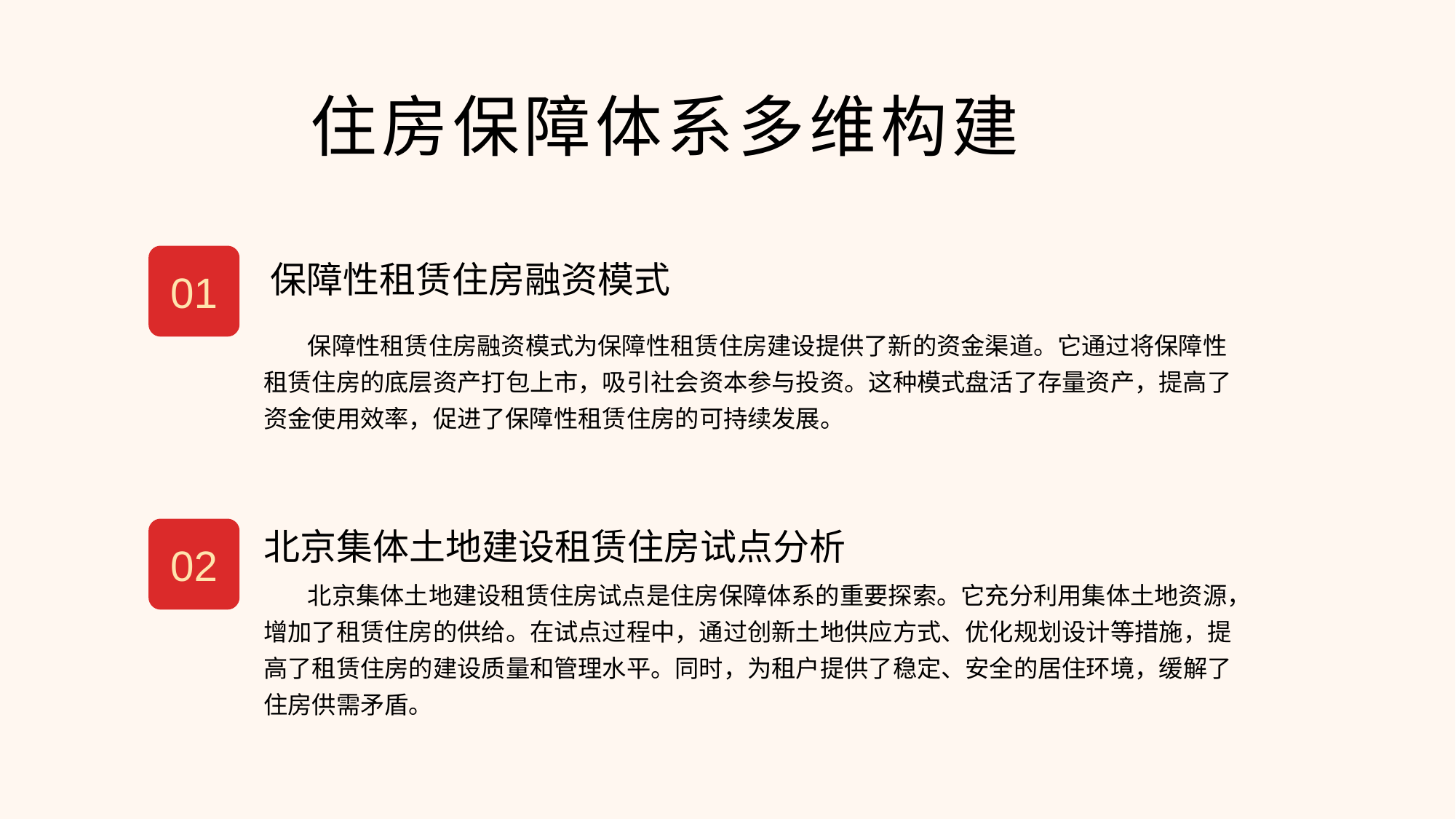

# 住房保障体系多维构建

保障性租赁住房融资模式
01
       保障性租赁住房融资模式为保障性租赁住房建设提供了新的资金渠道。它通过将保障性租赁住房的底层资产打包上市，吸引社会资本参与投资。这种模式盘活了存量资产，提高了资金使用效率，促进了保障性租赁住房的可持续发展。

北京集体土地建设租赁住房试点分析
02
       北京集体土地建设租赁住房试点是住房保障体系的重要探索。它充分利用集体土地资源，增加了租赁住房的供给。在试点过程中，通过创新土地供应方式、优化规划设计等措施，提高了租赁住房的建设质量和管理水平。同时，为租户提供了稳定、安全的居住环境，缓解了住房供需矛盾。